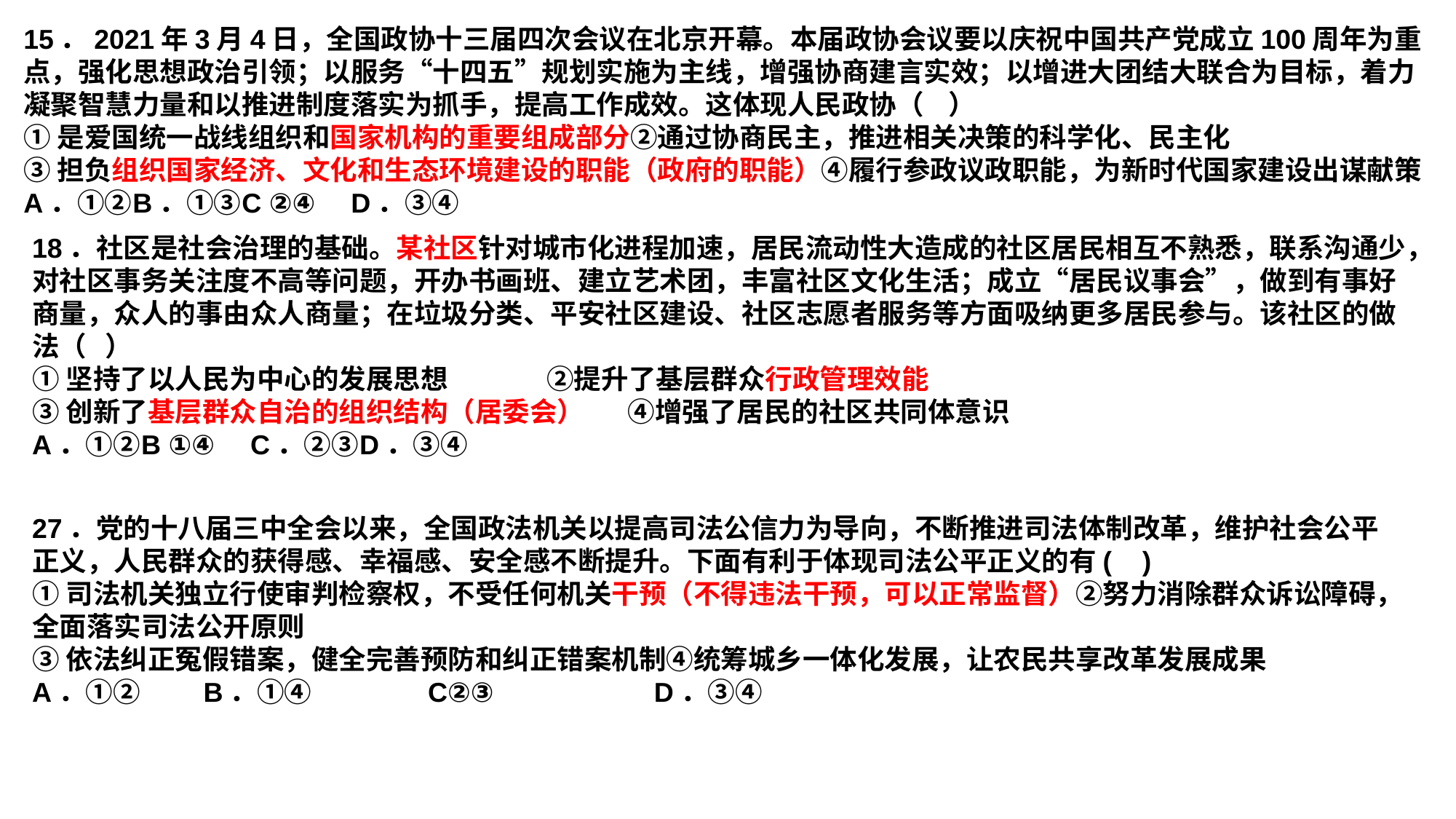

15．2021年3月4日，全国政协十三届四次会议在北京开幕。本届政协会议要以庆祝中国共产党成立100周年为重点，强化思想政治引领；以服务“十四五”规划实施为主线，增强协商建言实效；以增进大团结大联合为目标，着力凝聚智慧力量和以推进制度落实为抓手，提高工作成效。这体现人民政协（    ）
①是爱国统一战线组织和国家机构的重要组成部分②通过协商民主，推进相关决策的科学化、民主化
③担负组织国家经济、文化和生态环境建设的职能（政府的职能）④履行参政议政职能，为新时代国家建设出谋献策
A．①②	B．①③	C ②④	D．③④
18．社区是社会治理的基础。某社区针对城市化进程加速，居民流动性大造成的社区居民相互不熟悉，联系沟通少，对社区事务关注度不高等问题，开办书画班、建立艺术团，丰富社区文化生活；成立“居民议事会”，做到有事好商量，众人的事由众人商量；在垃圾分类、平安社区建设、社区志愿者服务等方面吸纳更多居民参与。该社区的做法（   ）
①坚持了以人民为中心的发展思想                ②提升了基层群众行政管理效能
③创新了基层群众自治的组织结构（居委会）       ④增强了居民的社区共同体意识
A．①②	B ①④	C．②③	D．③④
27．党的十八届三中全会以来，全国政法机关以提高司法公信力为导向，不断推进司法体制改革，维护社会公平正义，人民群众的获得感、幸福感、安全感不断提升。下面有利于体现司法公平正义的有(    )
①司法机关独立行使审判检察权，不受任何机关干预（不得违法干预，可以正常监督）②努力消除群众诉讼障碍，全面落实司法公开原则
③依法纠正冤假错案，健全完善预防和纠正错案机制④统筹城乡一体化发展，让农民共享改革发展成果
A．①②	         B．①④	          C②③	          D．③④